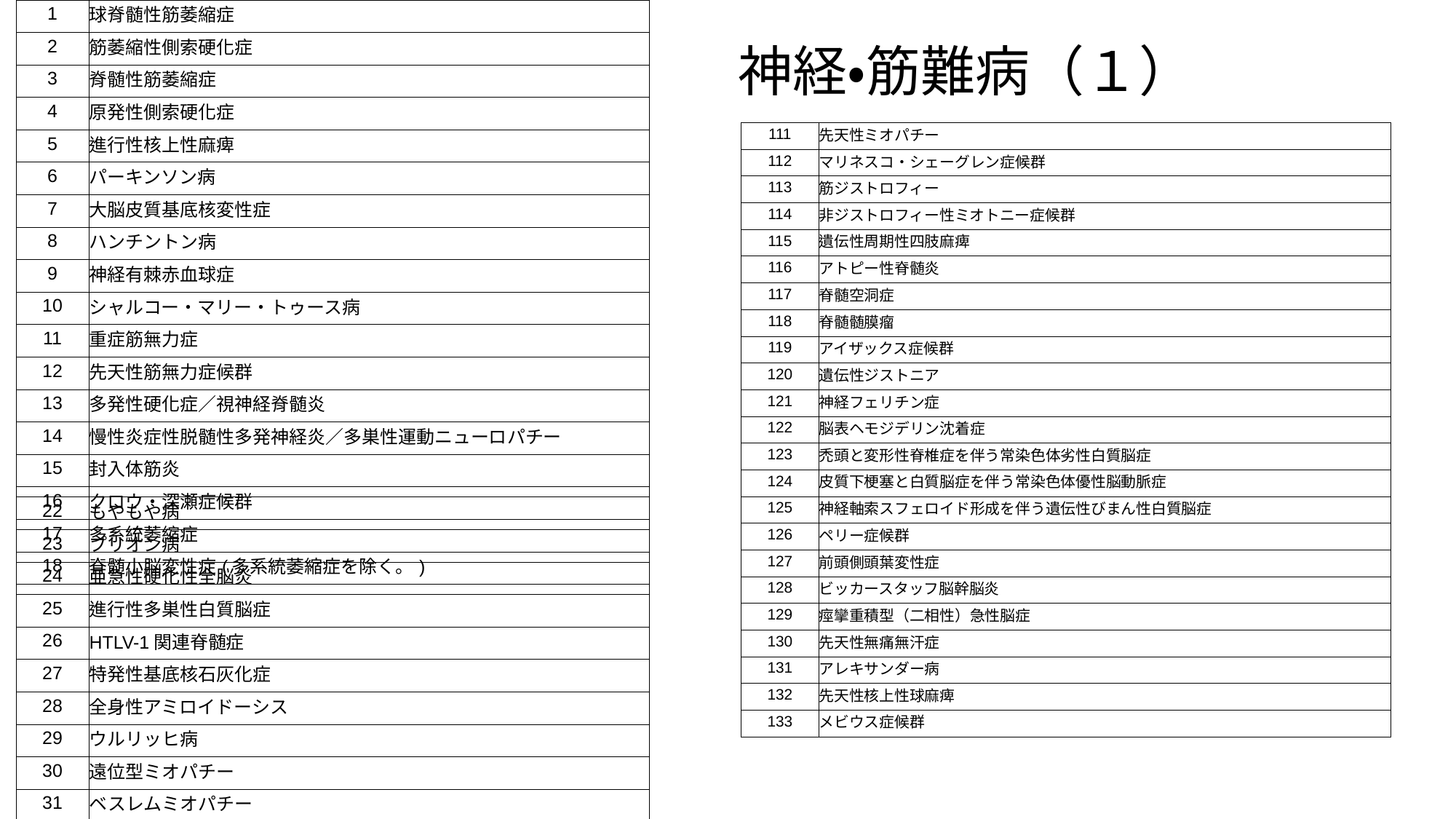

| 1 | 球脊髄性筋萎縮症 |
| --- | --- |
| 2 | 筋萎縮性側索硬化症 |
| 3 | 脊髄性筋萎縮症 |
| 4 | 原発性側索硬化症 |
| 5 | 進行性核上性麻痺 |
| 6 | パーキンソン病 |
| 7 | 大脳皮質基底核変性症 |
| 8 | ハンチントン病 |
| 9 | 神経有棘赤血球症 |
| 10 | シャルコー・マリー・トゥース病 |
| 11 | 重症筋無力症 |
| 12 | 先天性筋無力症候群 |
| 13 | 多発性硬化症／視神経脊髄炎 |
| 14 | 慢性炎症性脱髄性多発神経炎／多巣性運動ニューロパチー |
| 15 | 封入体筋炎 |
| 16 | クロウ・深瀬症候群 |
| 17 | 多系統萎縮症 |
| 18 | 脊髄小脳変性症(多系統萎縮症を除く。) |
# 神経・筋難病（１）
| 111 | 先天性ミオパチー |
| --- | --- |
| 112 | マリネスコ・シェーグレン症候群 |
| 113 | 筋ジストロフィー |
| 114 | 非ジストロフィー性ミオトニー症候群 |
| 115 | 遺伝性周期性四肢麻痺 |
| 116 | アトピー性脊髄炎 |
| 117 | 脊髄空洞症 |
| 118 | 脊髄髄膜瘤 |
| 119 | アイザックス症候群 |
| 120 | 遺伝性ジストニア |
| 121 | 神経フェリチン症 |
| 122 | 脳表ヘモジデリン沈着症 |
| 123 | 禿頭と変形性脊椎症を伴う常染色体劣性白質脳症 |
| 124 | 皮質下梗塞と白質脳症を伴う常染色体優性脳動脈症 |
| 125 | 神経軸索スフェロイド形成を伴う遺伝性びまん性白質脳症 |
| 126 | ペリー症候群 |
| 127 | 前頭側頭葉変性症 |
| 128 | ビッカースタッフ脳幹脳炎 |
| 129 | 痙攣重積型（二相性）急性脳症 |
| 130 | 先天性無痛無汗症 |
| 131 | アレキサンダー病 |
| 132 | 先天性核上性球麻痺 |
| 133 | メビウス症候群 |
| 22 | もやもや病 |
| --- | --- |
| 23 | プリオン病 |
| 24 | 亜急性硬化性全脳炎 |
| 25 | 進行性多巣性白質脳症 |
| 26 | HTLV-1関連脊髄症 |
| 27 | 特発性基底核石灰化症 |
| 28 | 全身性アミロイドーシス |
| 29 | ウルリッヒ病 |
| 30 | 遠位型ミオパチー |
| 31 | ベスレムミオパチー |
| 32 | 自己貪食空胞性ミオパチー |
| 33 | シュワルツ・ヤンペル症候群 |